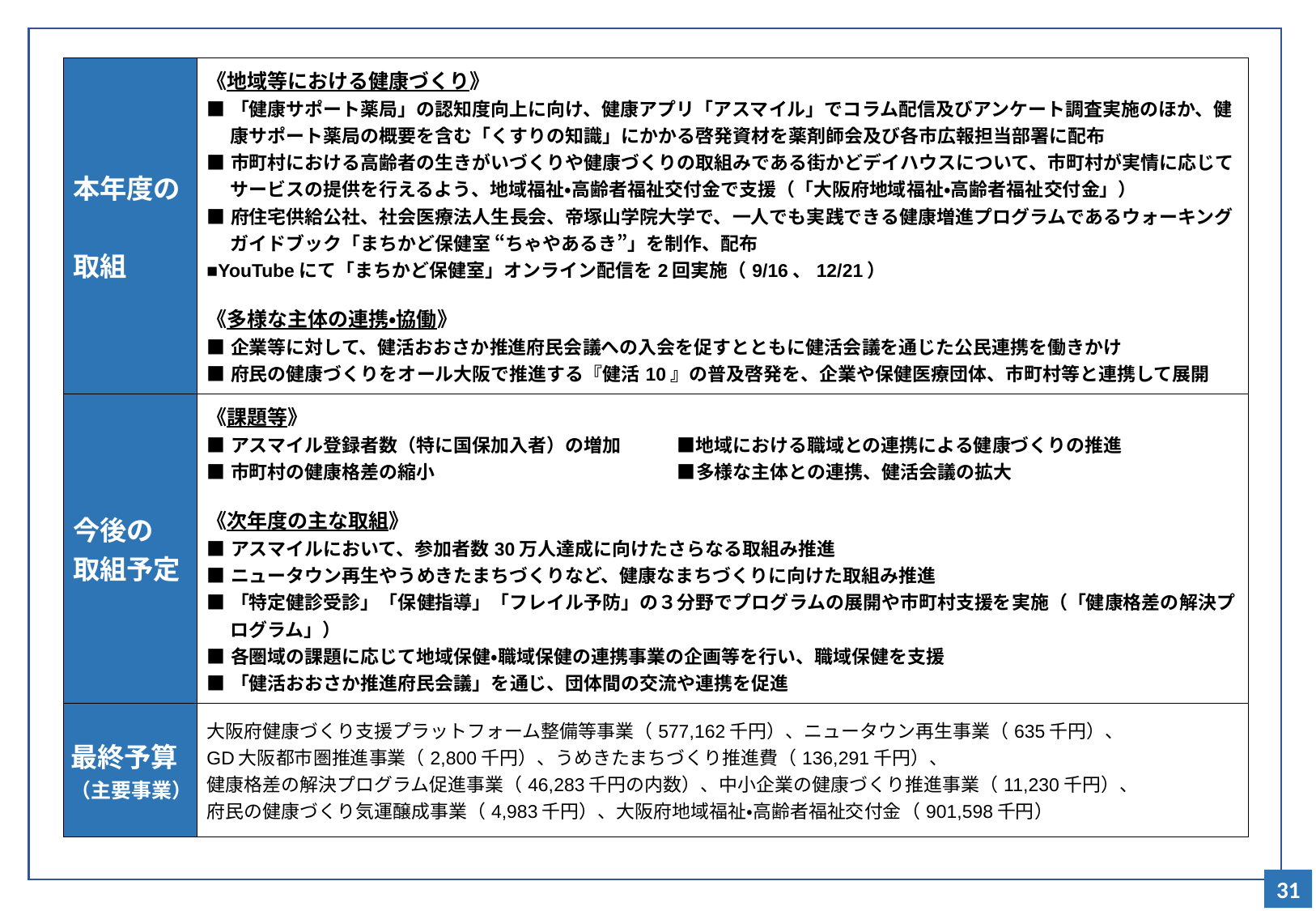

| 本年度の 取組 | 《地域等における健康づくり》 ■「健康サポート薬局」の認知度向上に向け、健康アプリ「アスマイル」でコラム配信及びアンケート調査実施のほか、健康サポート薬局の概要を含む「くすりの知識」にかかる啓発資材を薬剤師会及び各市広報担当部署に配布 ■市町村における高齢者の生きがいづくりや健康づくりの取組みである街かどデイハウスについて、市町村が実情に応じてサービスの提供を行えるよう、地域福祉・高齢者福祉交付金で支援（「大阪府地域福祉・高齢者福祉交付金」） ■府住宅供給公社、社会医療法人生⻑会、帝塚山学院大学で、一人でも実践できる健康増進プログラムであるウォーキングガイドブック「まちかど保健室 “ちゃやあるき”」を制作、配布 ■YouTubeにて「まちかど保健室」オンライン配信を2回実施（9/16、12/21） 《多様な主体の連携・協働》 ■企業等に対して、健活おおさか推進府民会議への入会を促すとともに健活会議を通じた公民連携を働きかけ ■府民の健康づくりをオール大阪で推進する『健活10』の普及啓発を、企業や保健医療団体、市町村等と連携して展開 |
| --- | --- |
| 今後の 取組予定 | 《課題等》 ■アスマイル登録者数（特に国保加入者）の増加　　　■地域における職域との連携による健康づくりの推進 ■市町村の健康格差の縮小　　　　　　　　　　　　　■多様な主体との連携、健活会議の拡大 《次年度の主な取組》 ■アスマイルにおいて、参加者数30万人達成に向けたさらなる取組み推進 ■ニュータウン再生やうめきたまちづくりなど、健康なまちづくりに向けた取組み推進 ■「特定健診受診」「保健指導」「フレイル予防」の３分野でプログラムの展開や市町村支援を実施（「健康格差の解決プログラム」） ■各圏域の課題に応じて地域保健・職域保健の連携事業の企画等を行い、職域保健を支援 ■「健活おおさか推進府民会議」を通じ、団体間の交流や連携を促進 |
| 最終予算 （主要事業） | 大阪府健康づくり支援プラットフォーム整備等事業（577,162千円）、ニュータウン再生事業（635千円）、 GD大阪都市圏推進事業（2,800千円）、うめきたまちづくり推進費（136,291千円）、 健康格差の解決プログラム促進事業（46,283千円の内数）、中小企業の健康づくり推進事業（11,230千円）、 府民の健康づくり気運醸成事業（4,983千円）、大阪府地域福祉・高齢者福祉交付金（901,598千円） |
31